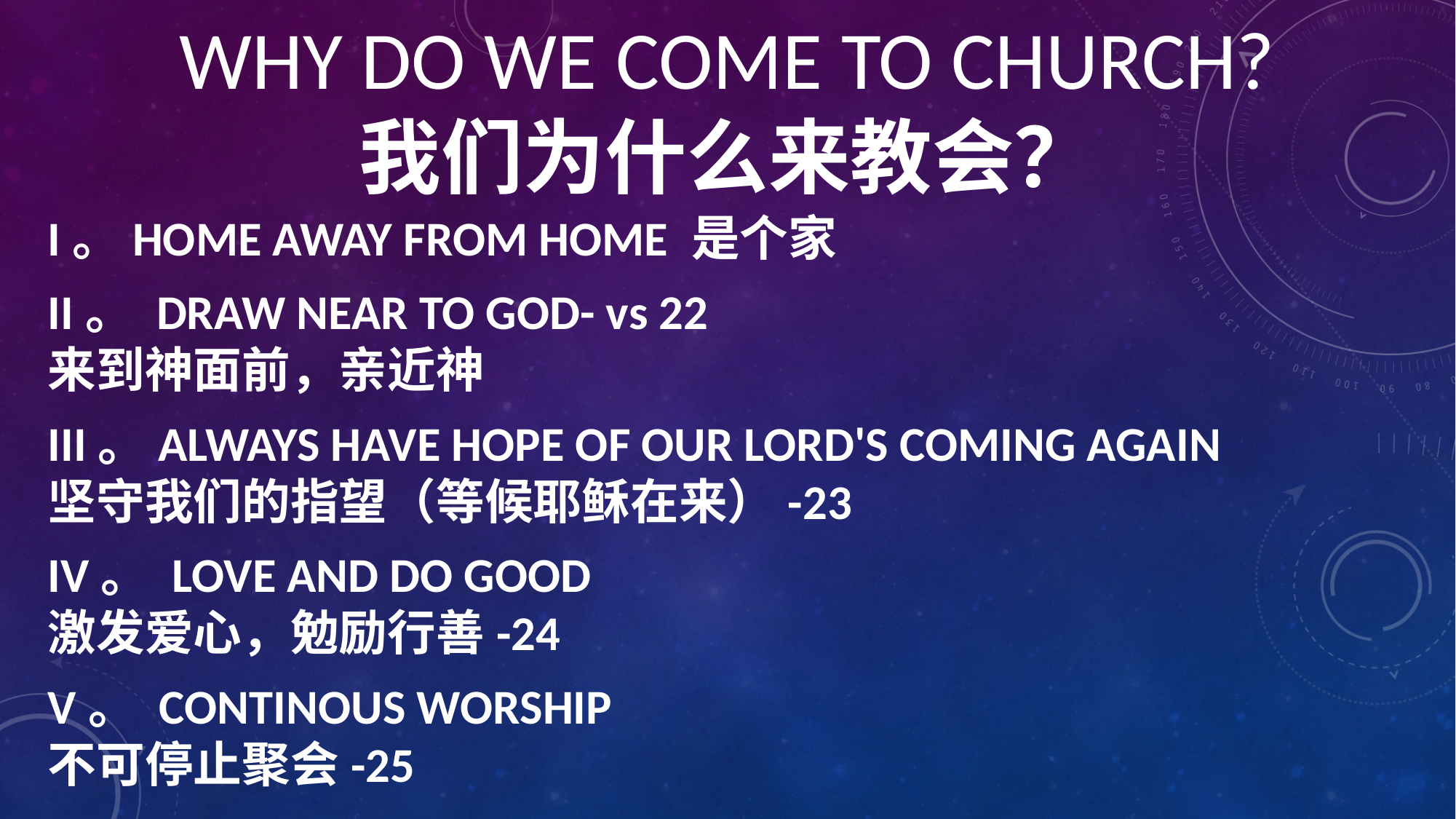

# WHY DO WE COME TO CHURCH? 我们为什么来教会？
I。HOME AWAY FROM HOME 是个家
II。 DRAW NEAR TO GOD- vs 22
来到神面前，亲近神
III。ALWAYS HAVE HOPE OF OUR LORD'S COMING AGAIN
坚守我们的指望（等候耶稣在来）-23
IV。 LOVE AND DO GOOD
激发爱心，勉励行善-24
V。 CONTINOUS WORSHIP
不可停止聚会-25